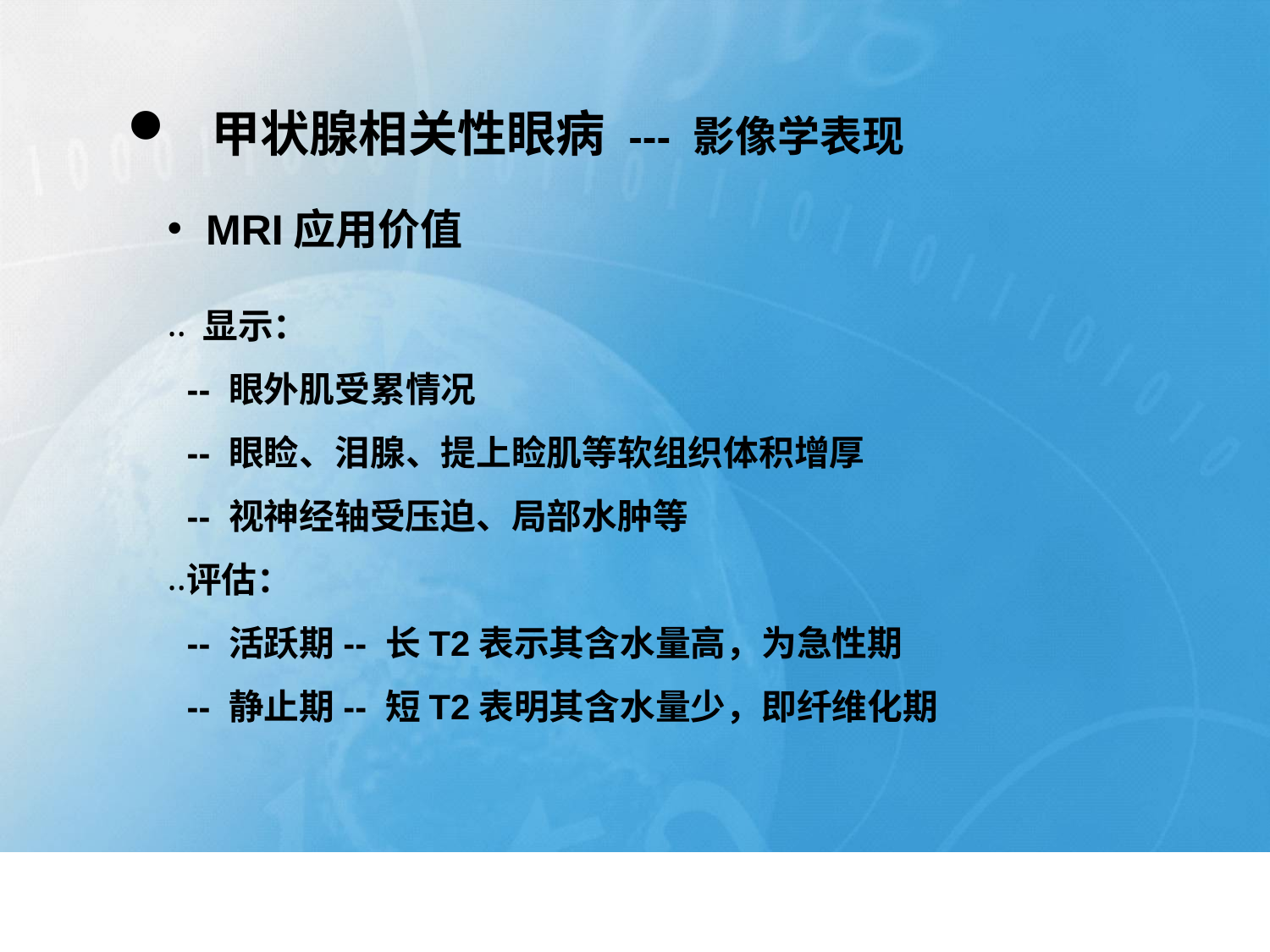

甲状腺相关性眼病 --- 影像学表现
  MRI应用价值
 显示：
  -- 眼外肌受累情况
  -- 眼睑、泪腺、提上睑肌等软组织体积增厚
  -- 视神经轴受压迫、局部水肿等
评估：
  -- 活跃期-- 长T2表示其含水量高，为急性期
  -- 静止期-- 短T2表明其含水量少，即纤维化期